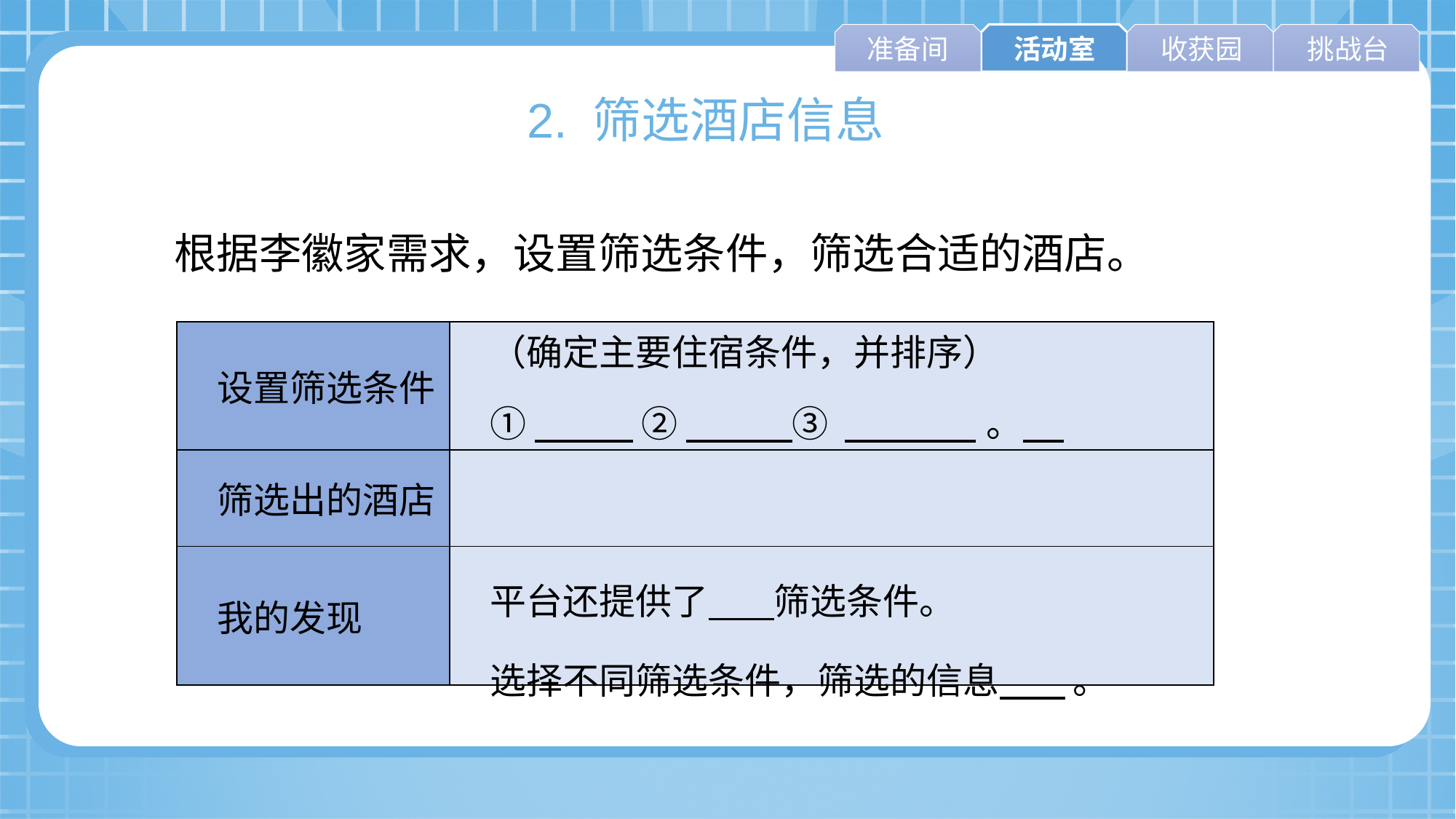

准备间
活动室
收获园
挑战台
2. 筛选酒店信息
根据李徽家需求，设置筛选条件，筛选合适的酒店。

| 设置筛选条件 | （确定主要住宿条件，并排序） ① ② ③ 。 |
| --- | --- |
| 筛选出的酒店 |  |
| 我的发现 | 平台还提供了 筛选条件。 选择不同筛选条件，筛选的信息 。 |